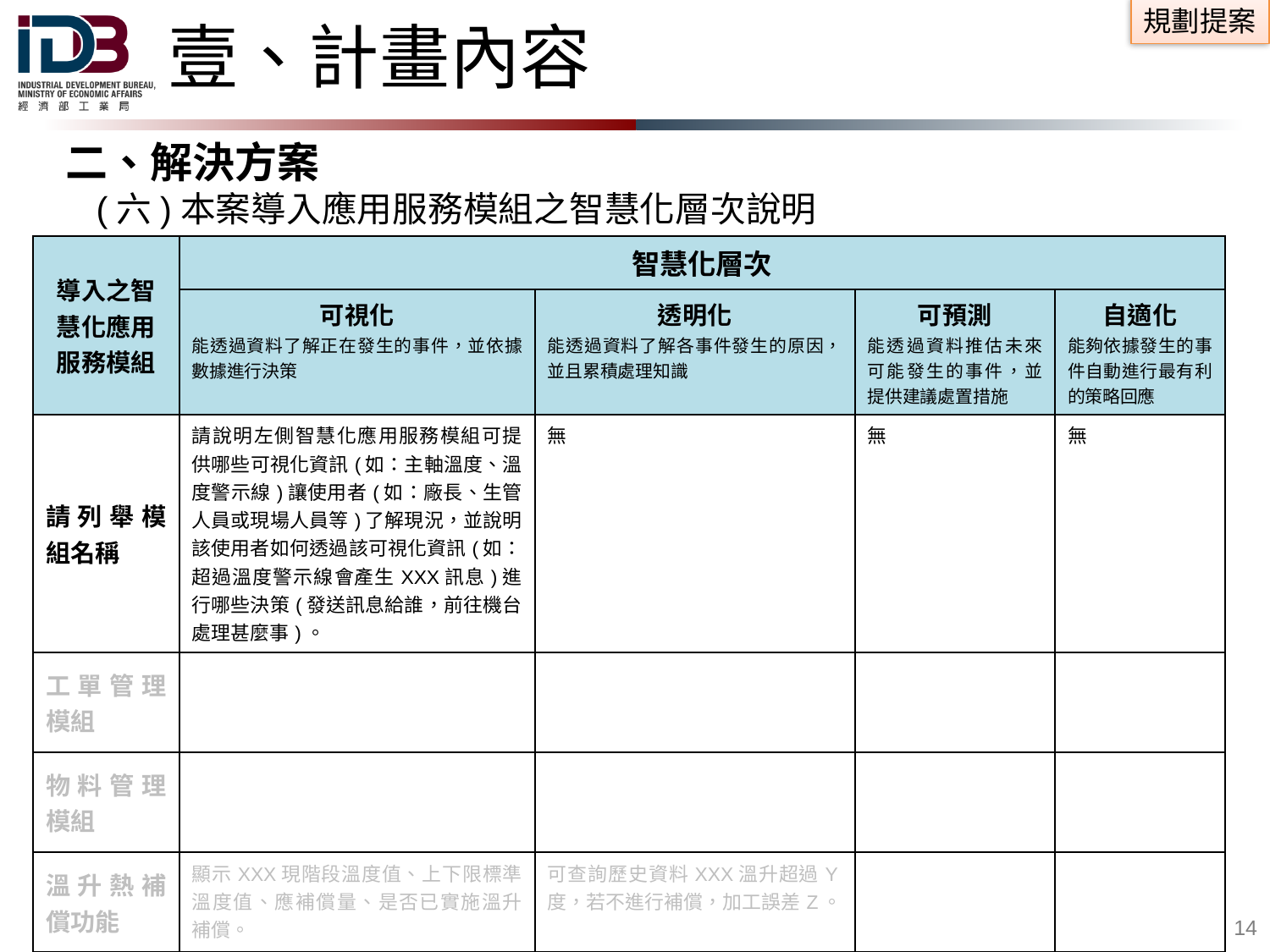

# 壹、計畫內容
 二、解決方案
(六)本案導入應用服務模組之智慧化層次說明
| 導入之智慧化應用服務模組 | 智慧化層次 |  |  |  |
| --- | --- | --- | --- | --- |
|  | 可視化 能透過資料了解正在發生的事件，並依據數據進行決策 | 透明化 能透過資料了解各事件發生的原因，並且累積處理知識 | 可預測 能透過資料推估未來可能發生的事件，並提供建議處置措施 | 自適化 能夠依據發生的事件自動進行最有利的策略回應 |
| 請列舉模組名稱 | 請說明左側智慧化應用服務模組可提供哪些可視化資訊(如：主軸溫度、溫度警示線)讓使用者(如：廠長、生管人員或現場人員等)了解現況，並說明該使用者如何透過該可視化資訊(如：超過溫度警示線會產生XXX訊息)進行哪些決策(發送訊息給誰，前往機台處理甚麼事)。 | 無 | 無 | 無 |
| 工單管理模組 |  |  |  |  |
| 物料管理模組 |  |  |  |  |
| 溫升熱補償功能 | 顯示XXX現階段溫度值、上下限標準溫度值、應補償量、是否已實施溫升補償。 | 可查詢歷史資料XXX溫升超過Y度，若不進行補償，加工誤差Z。 |  |  |
14